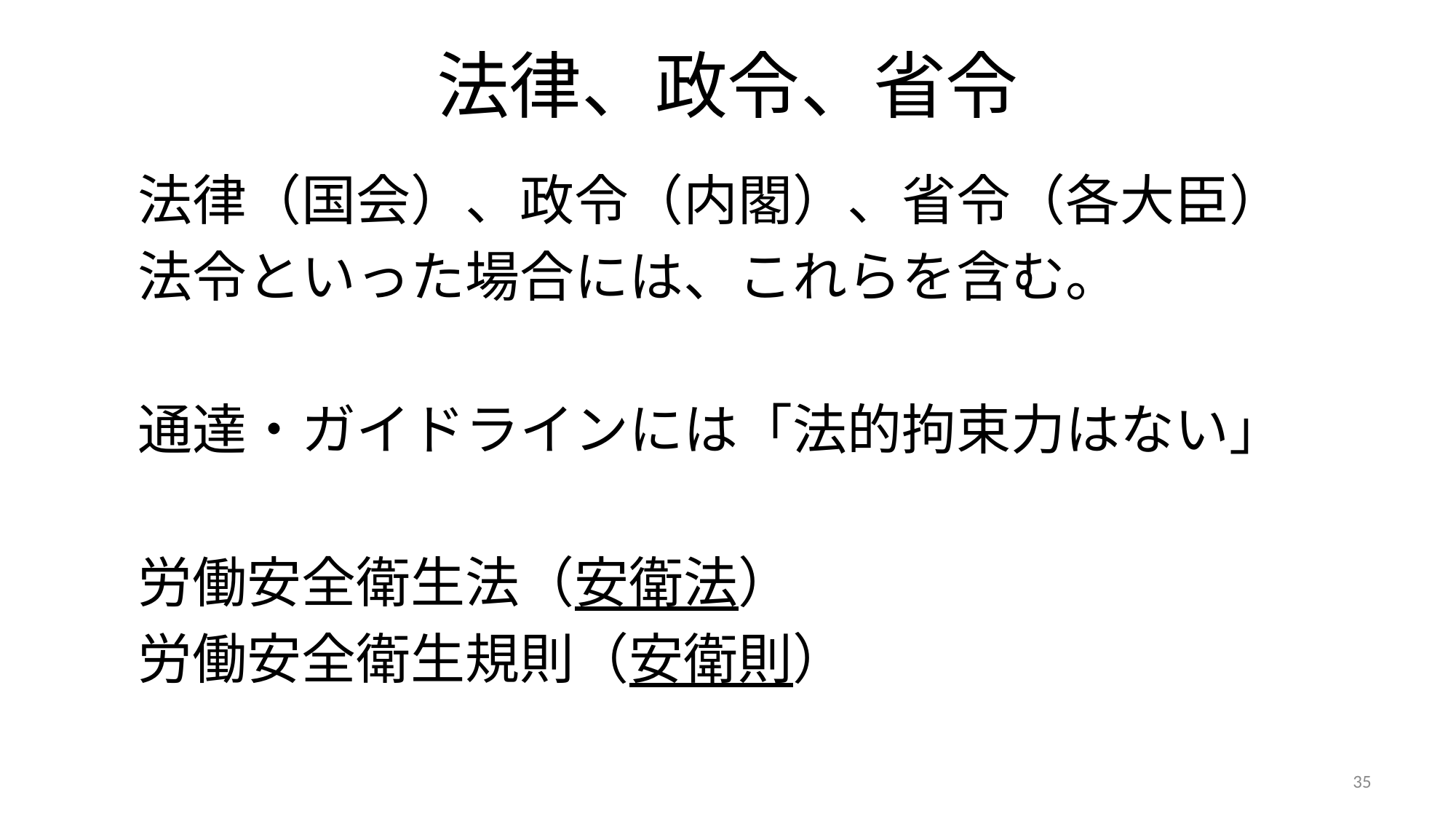

# 法律、政令、省令
　法律（国会）、政令（内閣）、省令（各大臣）
　法令といった場合には、これらを含む。

　通達・ガイドラインには「法的拘束力はない」

　労働安全衛生法（安衛法）
　労働安全衛生規則（安衛則）
35